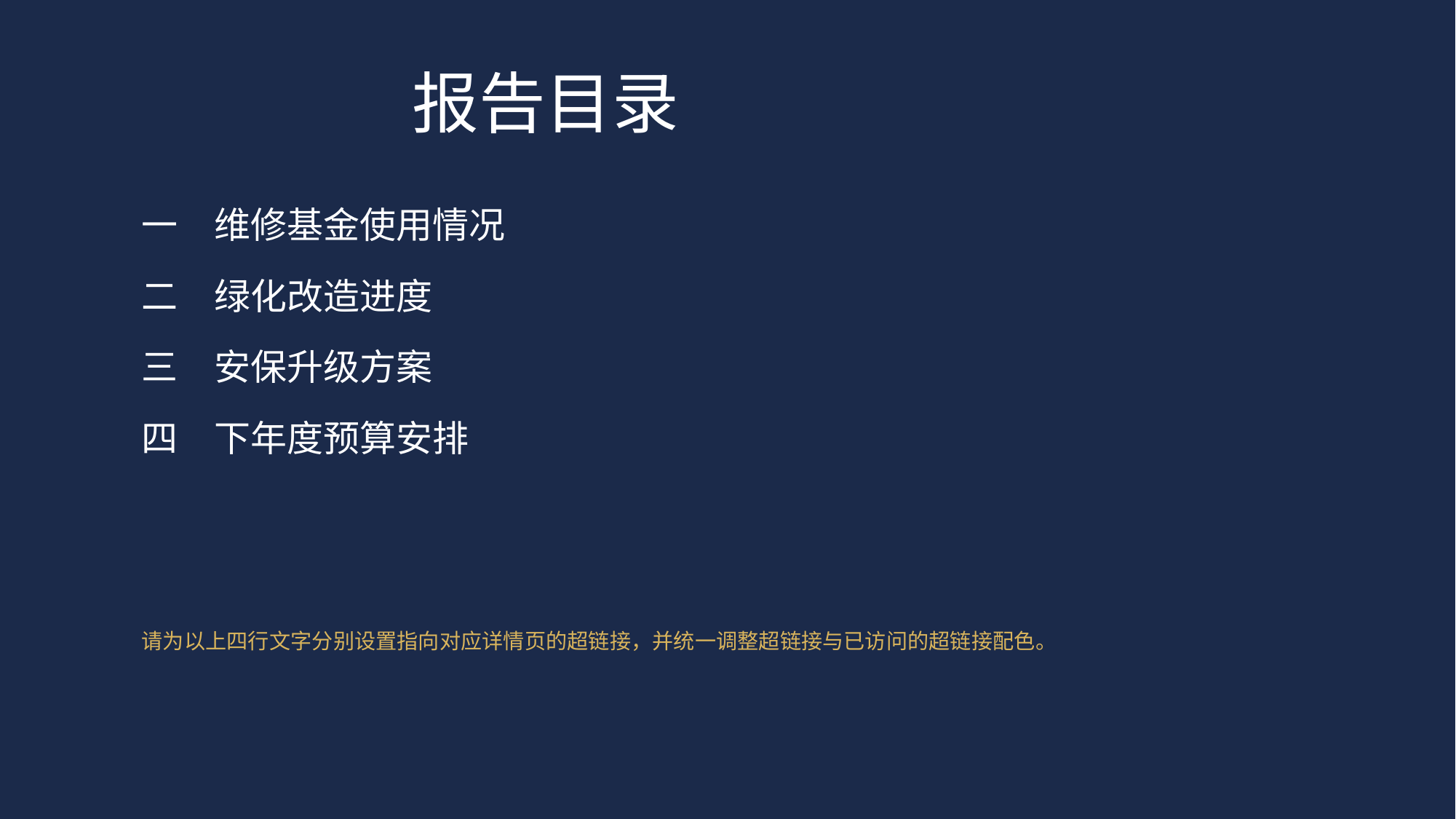

# 报告目录
一　维修基金使用情况
二　绿化改造进度
三　安保升级方案
四　下年度预算安排
请为以上四行文字分别设置指向对应详情页的超链接，并统一调整超链接与已访问的超链接配色。